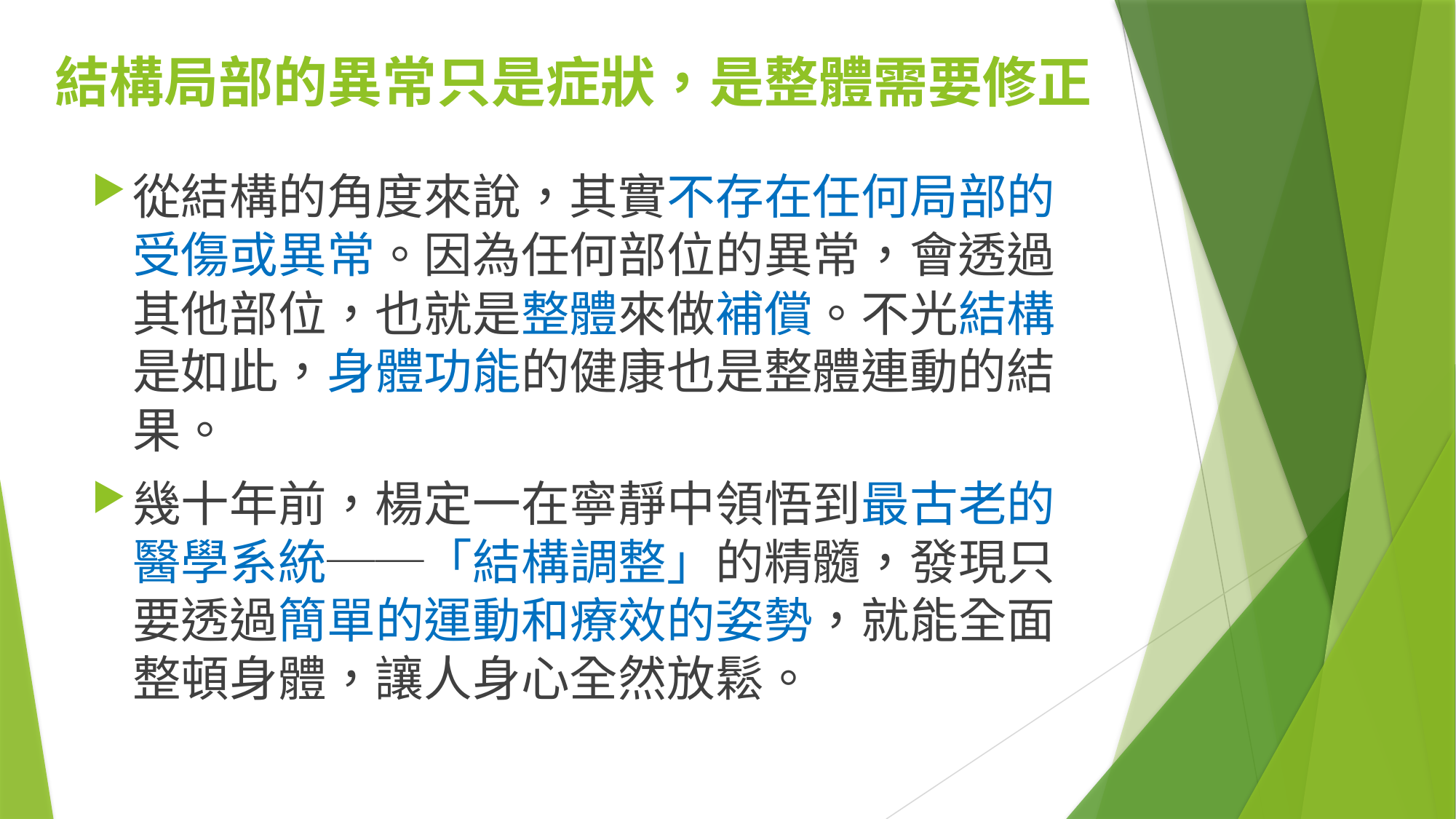

# 結構局部的異常只是症狀，是整體需要修正
從結構的角度來說，其實不存在任何局部的受傷或異常。因為任何部位的異常，會透過其他部位，也就是整體來做補償。不光結構是如此，身體功能的健康也是整體連動的結果。
幾十年前，楊定一在寧靜中領悟到最古老的醫學系統──「結構調整」的精髓，發現只要透過簡單的運動和療效的姿勢，就能全面整頓身體，讓人身心全然放鬆。